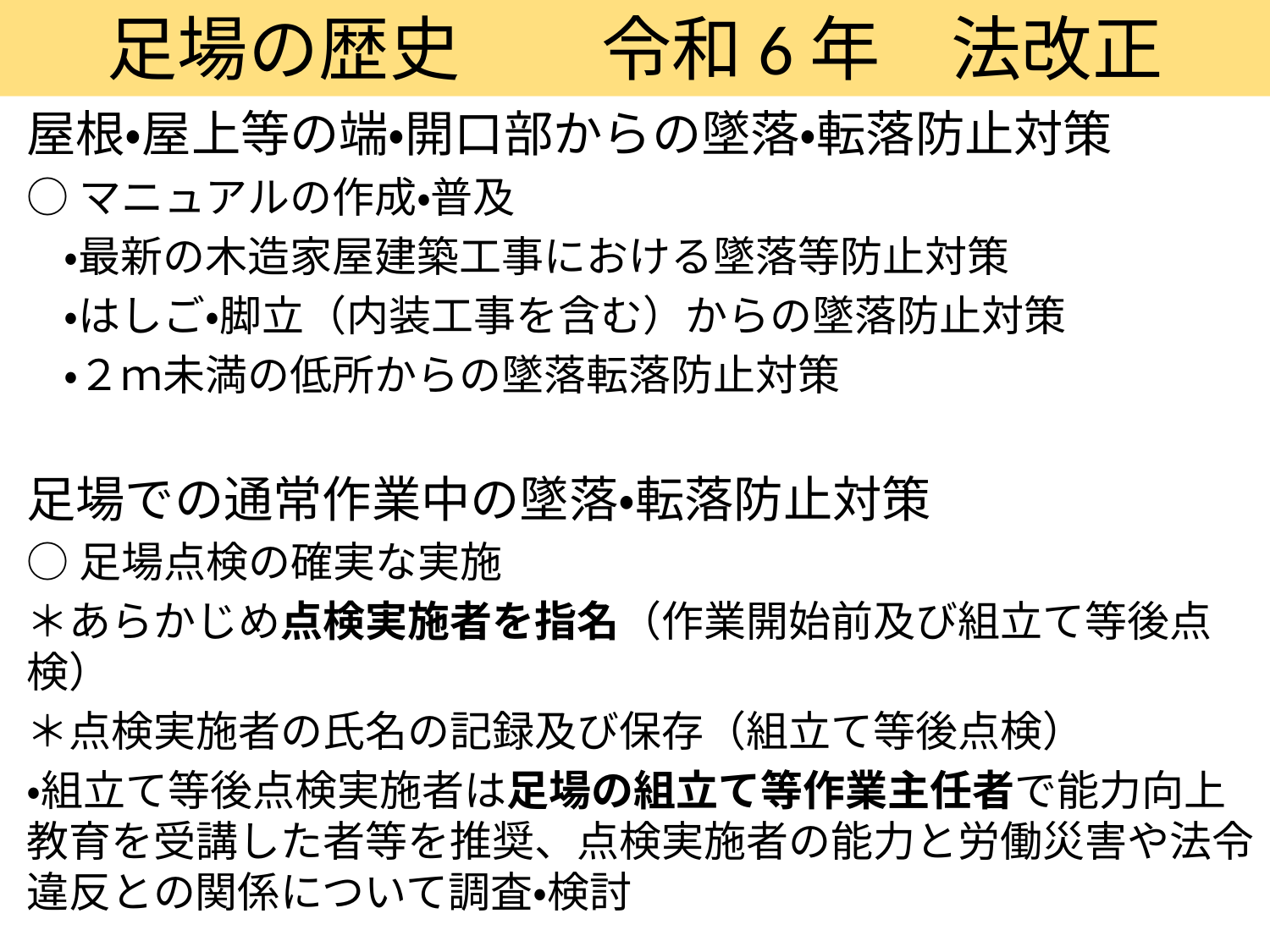

# 足場の歴史　　令和6年　法改正
屋根・屋上等の端・開口部からの墜落・転落防止対策
○マニュアルの作成・普及
・最新の木造家屋建築工事における墜落等防止対策
・はしご・脚立（内装工事を含む）からの墜落防止対策
・２ｍ未満の低所からの墜落転落防止対策

足場での通常作業中の墜落・転落防止対策
○足場点検の確実な実施
＊あらかじめ点検実施者を指名（作業開始前及び組立て等後点検）
＊点検実施者の氏名の記録及び保存（組立て等後点検）
・組立て等後点検実施者は足場の組立て等作業主任者で能力向上教育を受講した者等を推奨、点検実施者の能力と労働災害や法令違反との関係について調査・検討